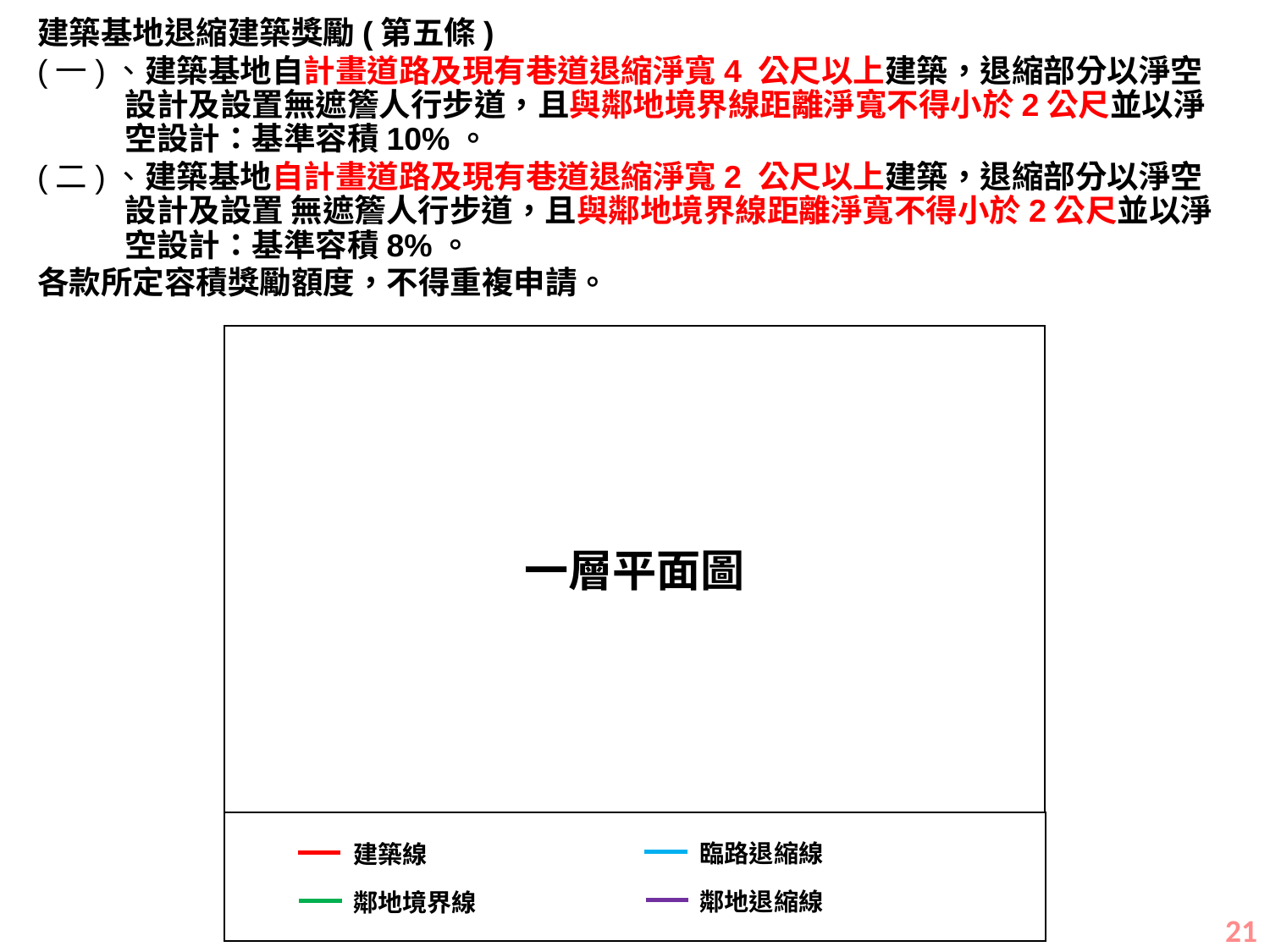

建築基地退縮建築獎勵(第五條)
(一)、建築基地自計畫道路及現有巷道退縮淨寬4 公尺以上建築，退縮部分以淨空設計及設置無遮簷人行步道，且與鄰地境界線距離淨寬不得小於2公尺並以淨空設計：基準容積10%。
(二)、建築基地自計畫道路及現有巷道退縮淨寬2 公尺以上建築，退縮部分以淨空設計及設置 無遮簷人行步道，且與鄰地境界線距離淨寬不得小於2公尺並以淨空設計：基準容積8%。
各款所定容積獎勵額度，不得重複申請。
一層平面圖

臨路退縮線
建築線
鄰地退縮線
鄰地境界線
21